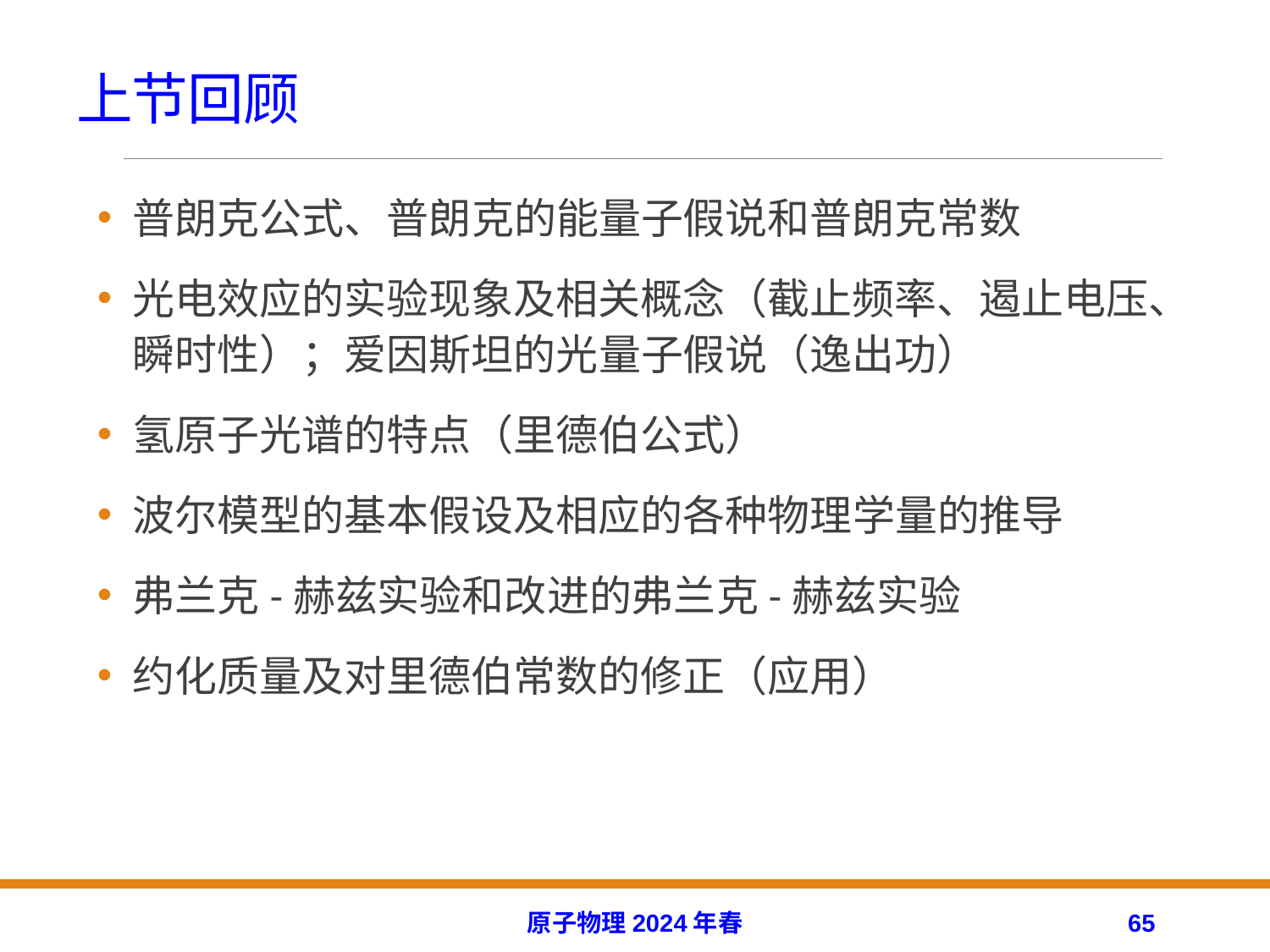

# 上节回顾
普朗克公式、普朗克的能量子假说和普朗克常数
光电效应的实验现象及相关概念（截止频率、遏止电压、瞬时性）；爱因斯坦的光量子假说（逸出功）
氢原子光谱的特点（里德伯公式）
波尔模型的基本假设及相应的各种物理学量的推导
弗兰克-赫兹实验和改进的弗兰克-赫兹实验
约化质量及对里德伯常数的修正（应用）
原子物理2024年春
65